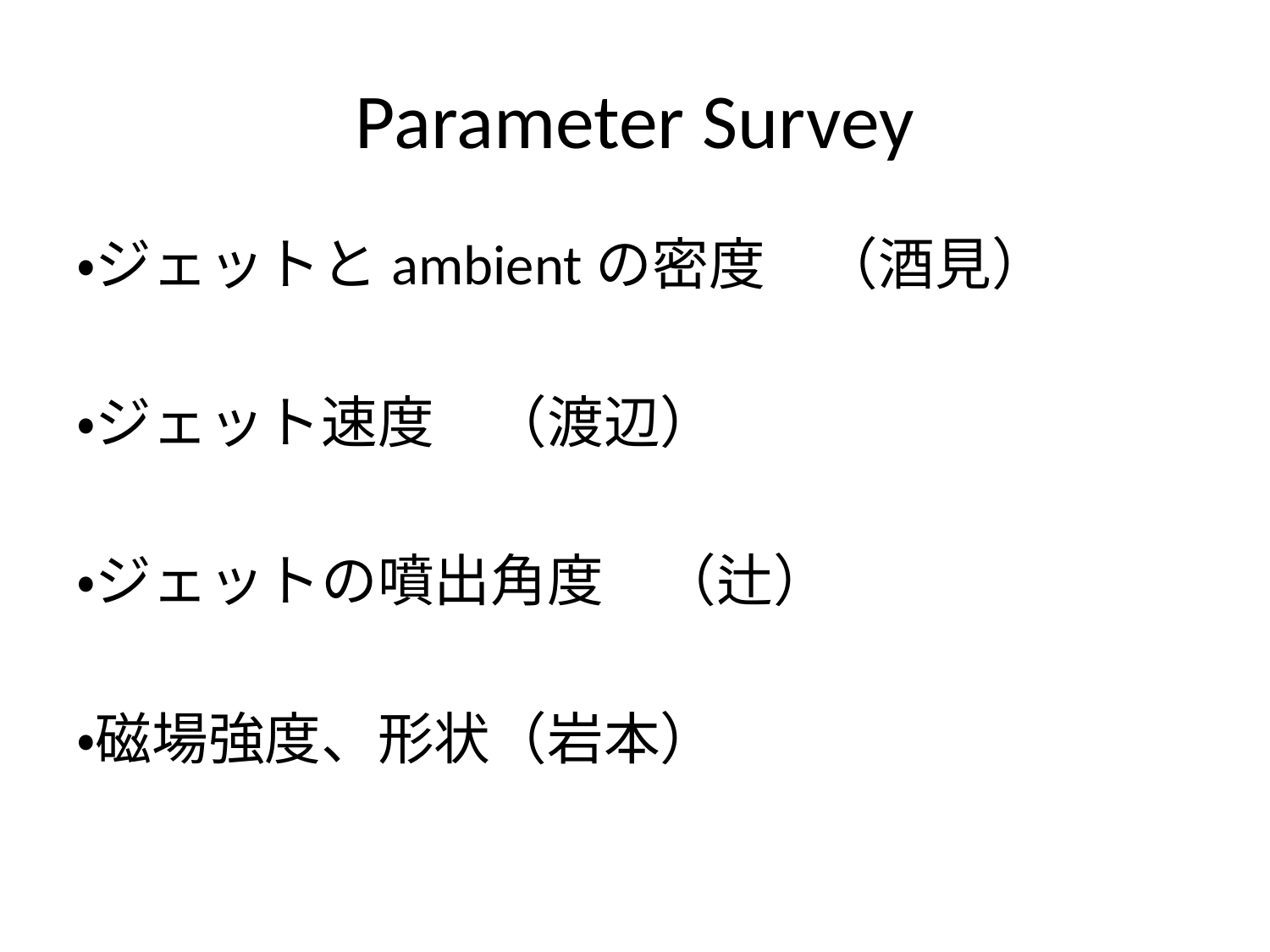

# Parameter Survey
・ジェットとambientの密度　（酒見）

・ジェット速度　（渡辺）

・ジェットの噴出角度　（辻）

・磁場強度、形状（岩本）